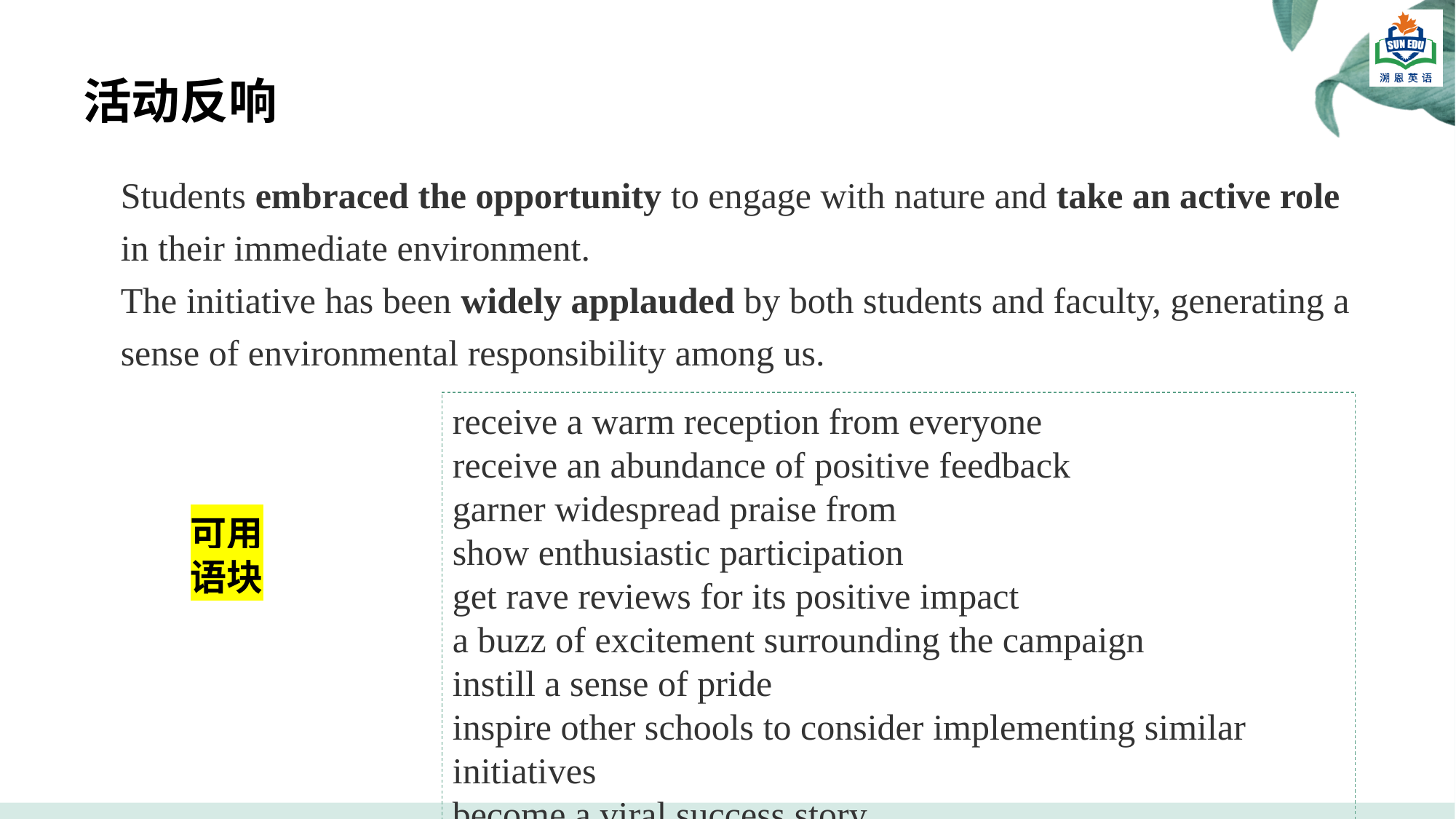

# 活动反响
Students embraced the opportunity to engage with nature and take an active role in their immediate environment.
The initiative has been widely applauded by both students and faculty, generating a sense of environmental responsibility among us.
receive a warm reception from everyone
receive an abundance of positive feedback
garner widespread praise from
show enthusiastic participation
get rave reviews for its positive impact
a buzz of excitement surrounding the campaign
instill a sense of pride
inspire other schools to consider implementing similar initiatives
become a viral success story
capture the attention of local media and beyond
可用
语块